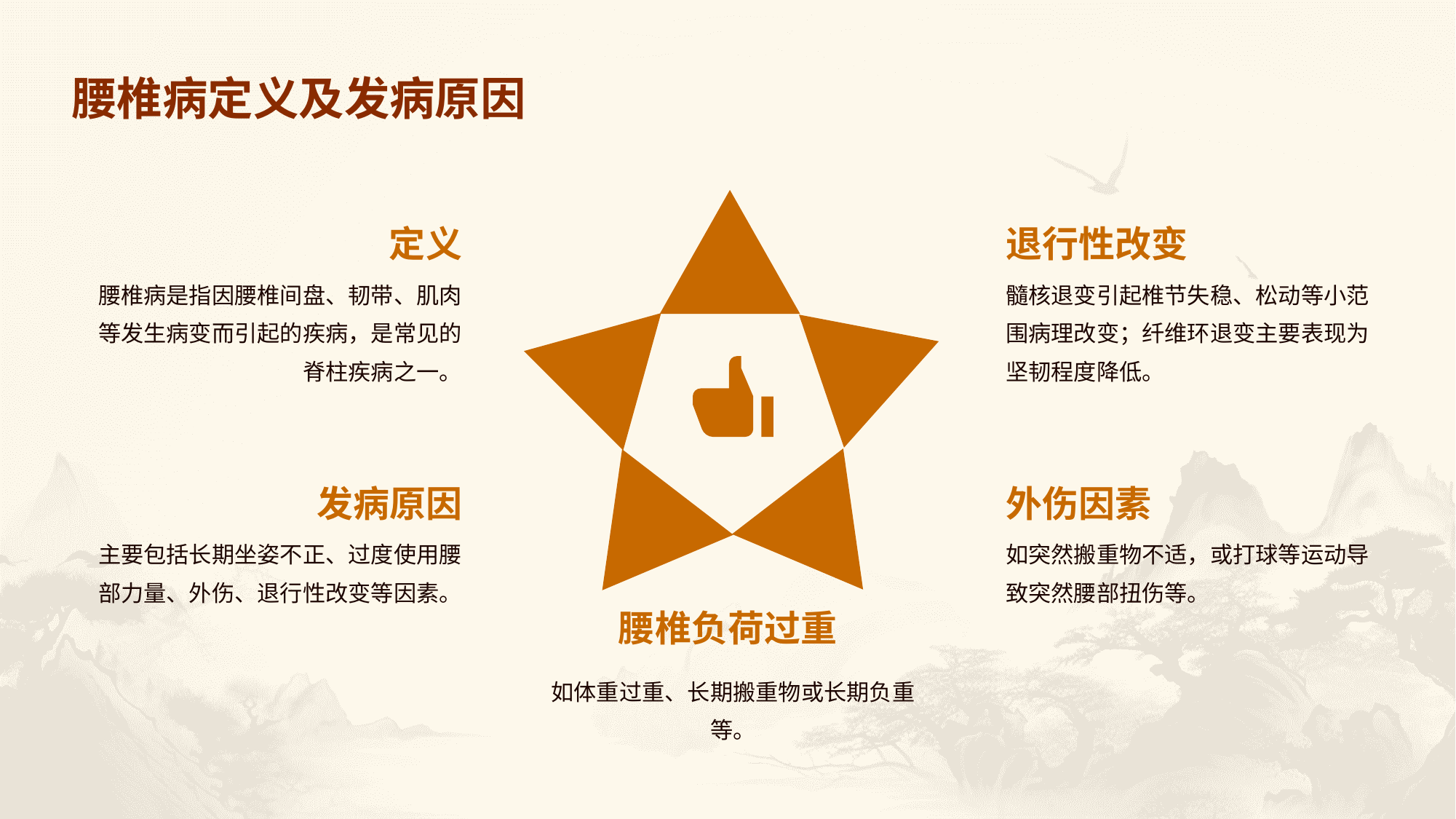

腰椎病定义及发病原因

定义
退行性改变
腰椎病是指因腰椎间盘、韧带、肌肉等发生病变而引起的疾病，是常见的脊柱疾病之一。
髓核退变引起椎节失稳、松动等小范围病理改变；纤维环退变主要表现为坚韧程度降低。

发病原因
外伤因素

主要包括长期坐姿不正、过度使用腰部力量、外伤、退行性改变等因素。
如突然搬重物不适，或打球等运动导致突然腰部扭伤等。
腰椎负荷过重
如体重过重、长期搬重物或长期负重等。